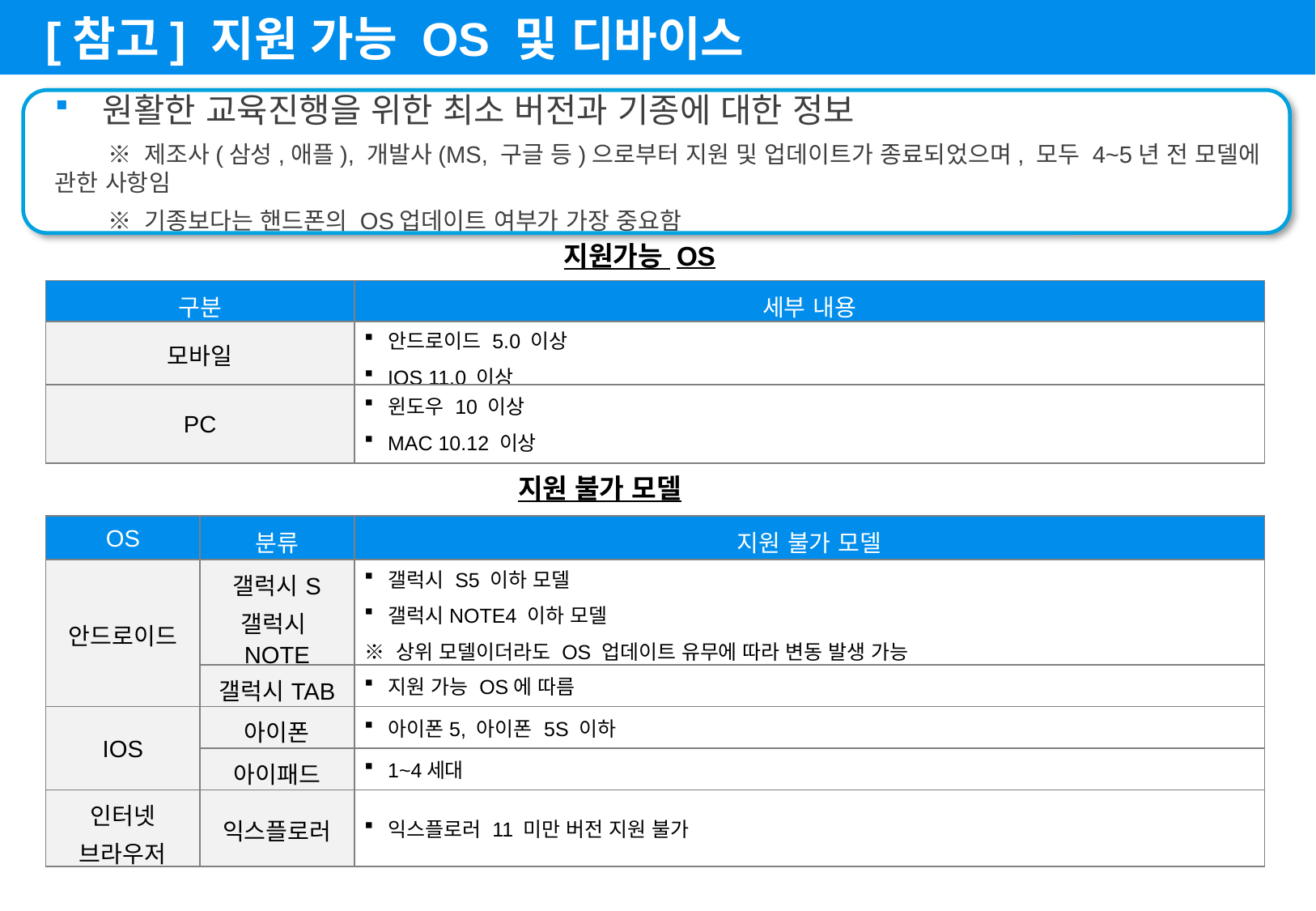

[참고] 지원 가능 OS 및 디바이스
원활한 교육진행을 위한 최소 버전과 기종에 대한 정보
        ※ 제조사(삼성,애플), 개발사(MS, 구글 등)으로부터 지원 및 업데이트가 종료되었으며, 모두 4~5년 전 모델에 관한 사항임
        ※ 기종보다는 핸드폰의 OS업데이트 여부가 가장 중요함
지원가능 OS
| 구분 | 세부 내용 |
| --- | --- |
| 모바일 | 안드로이드 5.0 이상 IOS 11.0 이상 |
| PC | 윈도우 10 이상 MAC 10.12 이상 |
지원 불가 모델
| OS | 분류 | 지원 불가 모델 |
| --- | --- | --- |
| 안드로이드 | 갤럭시S 갤럭시NOTE | 갤럭시 S5 이하 모델 갤럭시NOTE4 이하 모델 ※ 상위 모델이더라도 OS 업데이트 유무에 따라 변동 발생 가능 |
|  | 갤럭시TAB | 지원 가능 OS에 따름 |
| IOS | 아이폰 | 아이폰5, 아이폰 5S 이하 |
|  | 아이패드 | 1~4세대 |
| 인터넷 브라우저 | 익스플로러 | 익스플로러 11 미만 버전 지원 불가 |